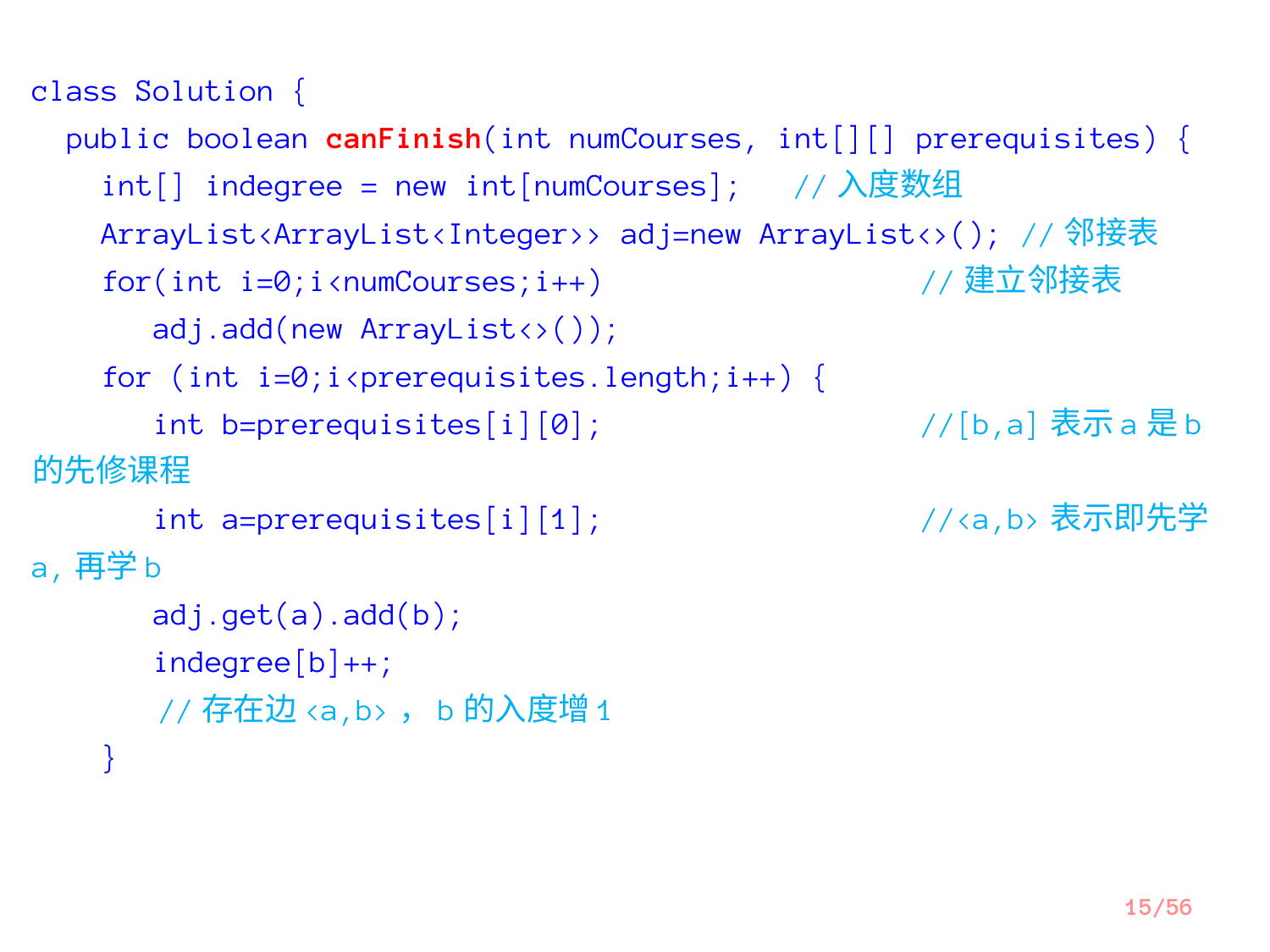

class Solution {
  public boolean canFinish(int numCourses, int[][] prerequisites) {
    int[] indegree = new int[numCourses]; 	//入度数组
    ArrayList<ArrayList<Integer>> adj=new ArrayList<>(); //邻接表
    for(int i=0;i<numCourses;i++)   			//建立邻接表
       adj.add(new ArrayList<>());
    for (int i=0;i<prerequisites.length;i++) {
       int b=prerequisites[i][0];  			//[b,a]表示a是b的先修课程
       int a=prerequisites[i][1];   			//<a,b>表示即先学a,再学b
       adj.get(a).add(b);
       indegree[b]++;   							//存在边<a,b>，b的入度增1
    }
15/56